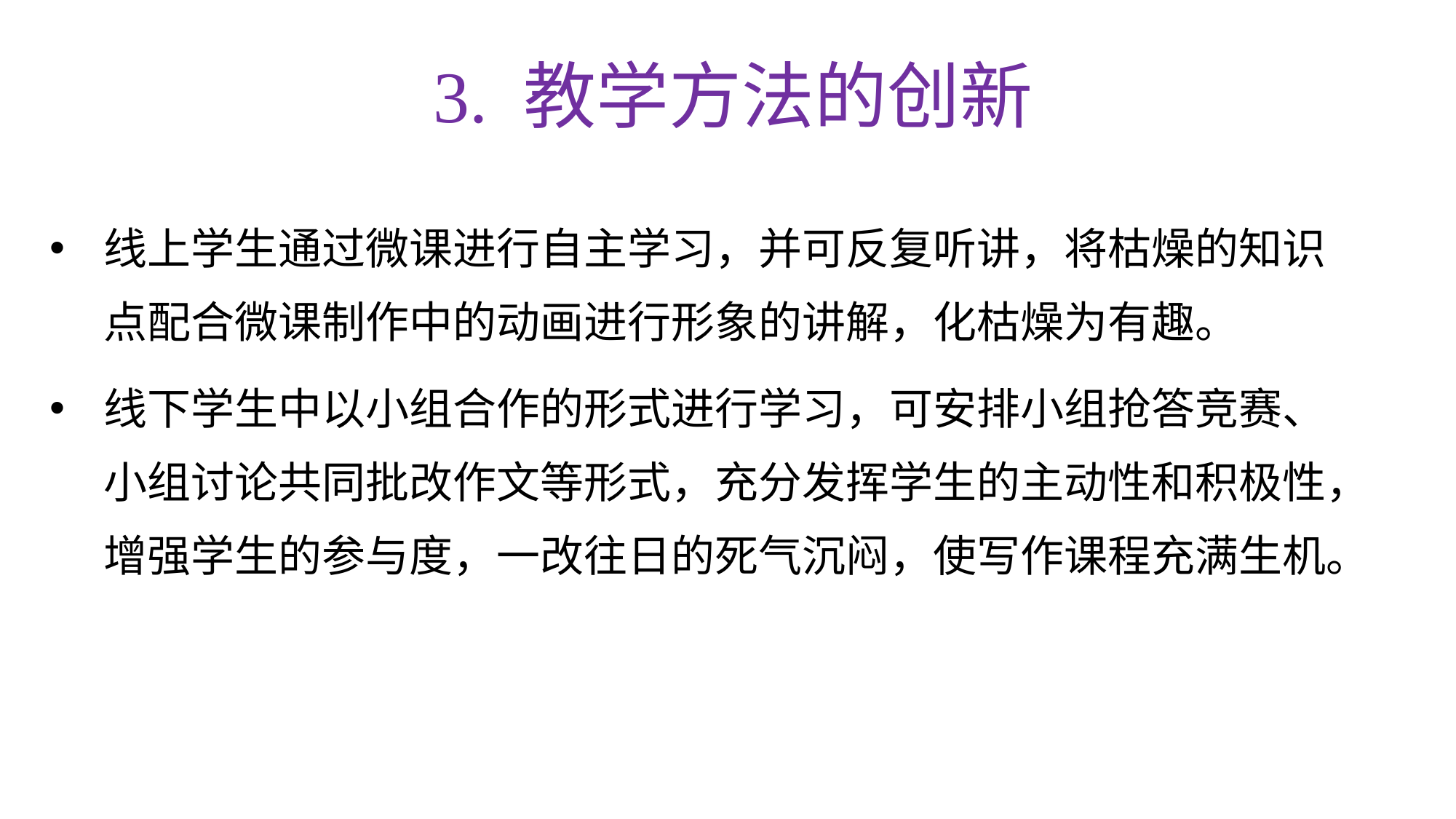

# 3. 教学方法的创新
线上学生通过微课进行自主学习，并可反复听讲，将枯燥的知识点配合微课制作中的动画进行形象的讲解，化枯燥为有趣。
线下学生中以小组合作的形式进行学习，可安排小组抢答竞赛、小组讨论共同批改作文等形式，充分发挥学生的主动性和积极性，增强学生的参与度，一改往日的死气沉闷，使写作课程充满生机。